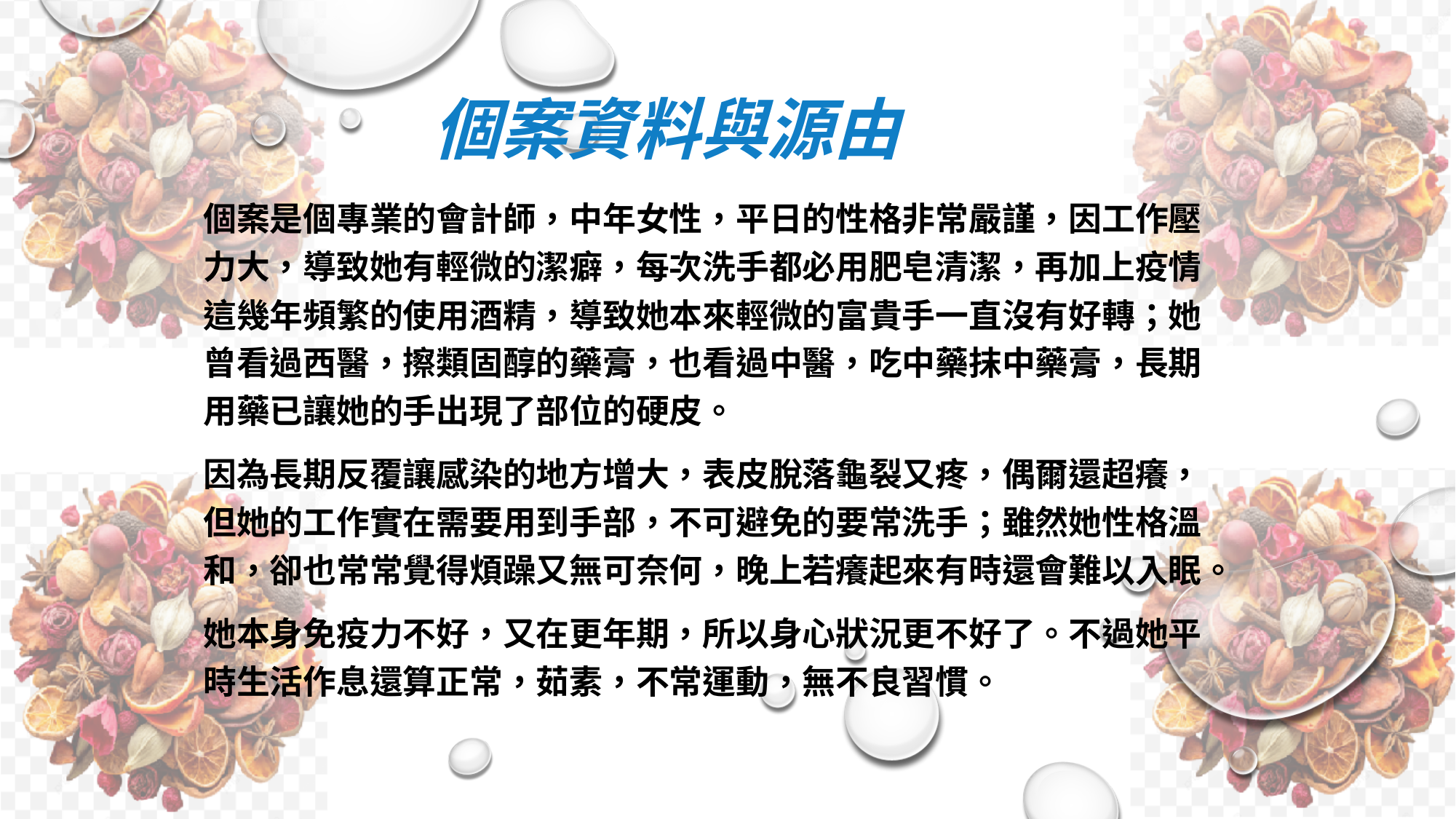

# 個案資料與源由
個案是個專業的會計師，中年女性，平日的性格非常嚴謹，因工作壓力大，導致她有輕微的潔癖，每次洗手都必用肥皂清潔，再加上疫情這幾年頻繁的使用酒精，導致她本來輕微的富貴手一直沒有好轉；她曾看過西醫，擦類固醇的藥膏，也看過中醫，吃中藥抹中藥膏，長期用藥已讓她的手出現了部位的硬皮。
因為長期反覆讓感染的地方增大，表皮脫落龜裂又疼，偶爾還超癢，但她的工作實在需要用到手部，不可避免的要常洗手；雖然她性格溫和，卻也常常覺得煩躁又無可奈何，晚上若癢起來有時還會難以入眠。
她本身免疫力不好，又在更年期，所以身心狀況更不好了。不過她平時生活作息還算正常，茹素，不常運動，無不良習慣。